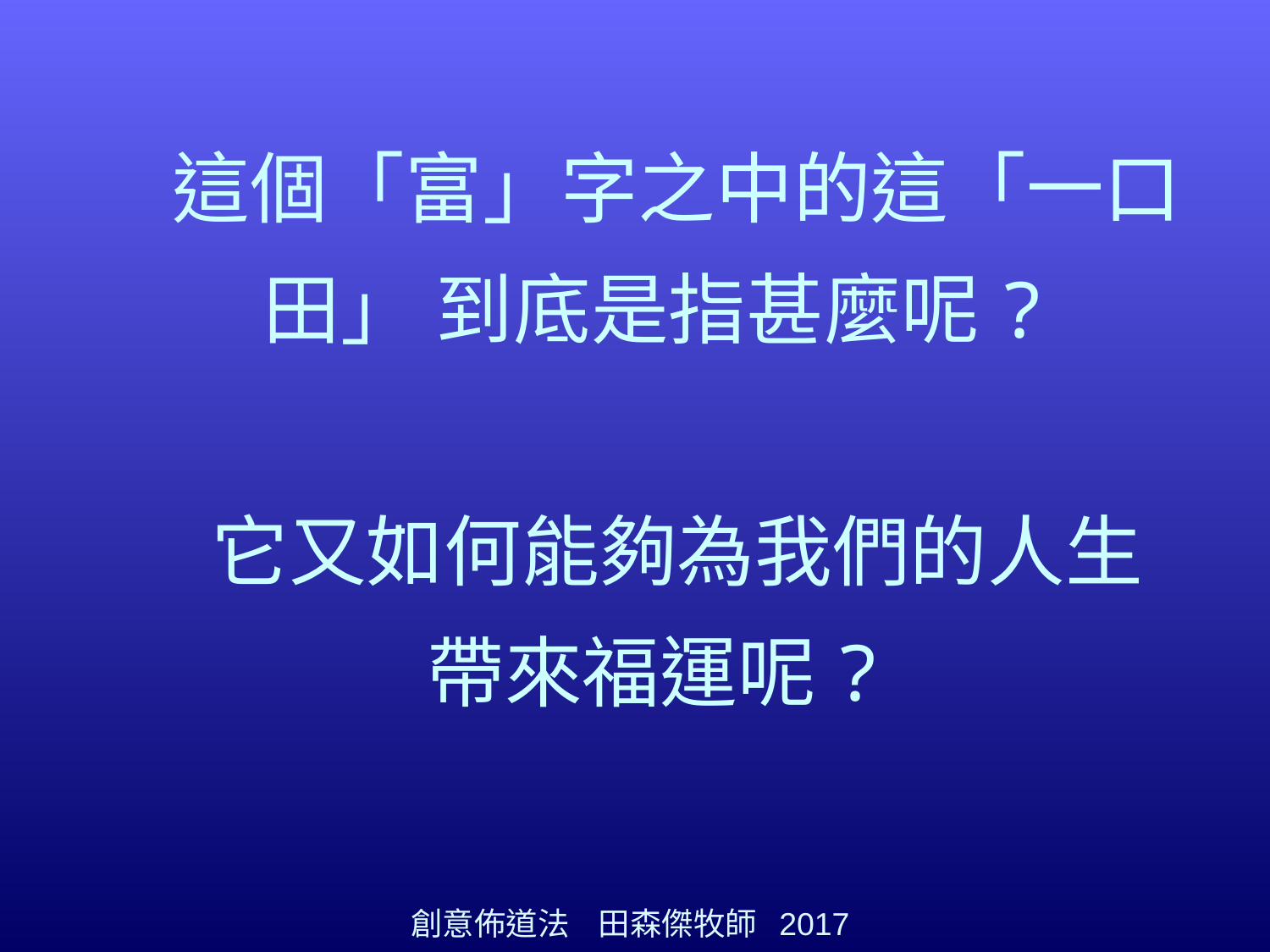

這個「富」字之中的這「一口田」 到底是指甚麼呢?

它又如何能夠為我們的人生
帶來福運呢?
創意佈道法    田森傑牧師  2017